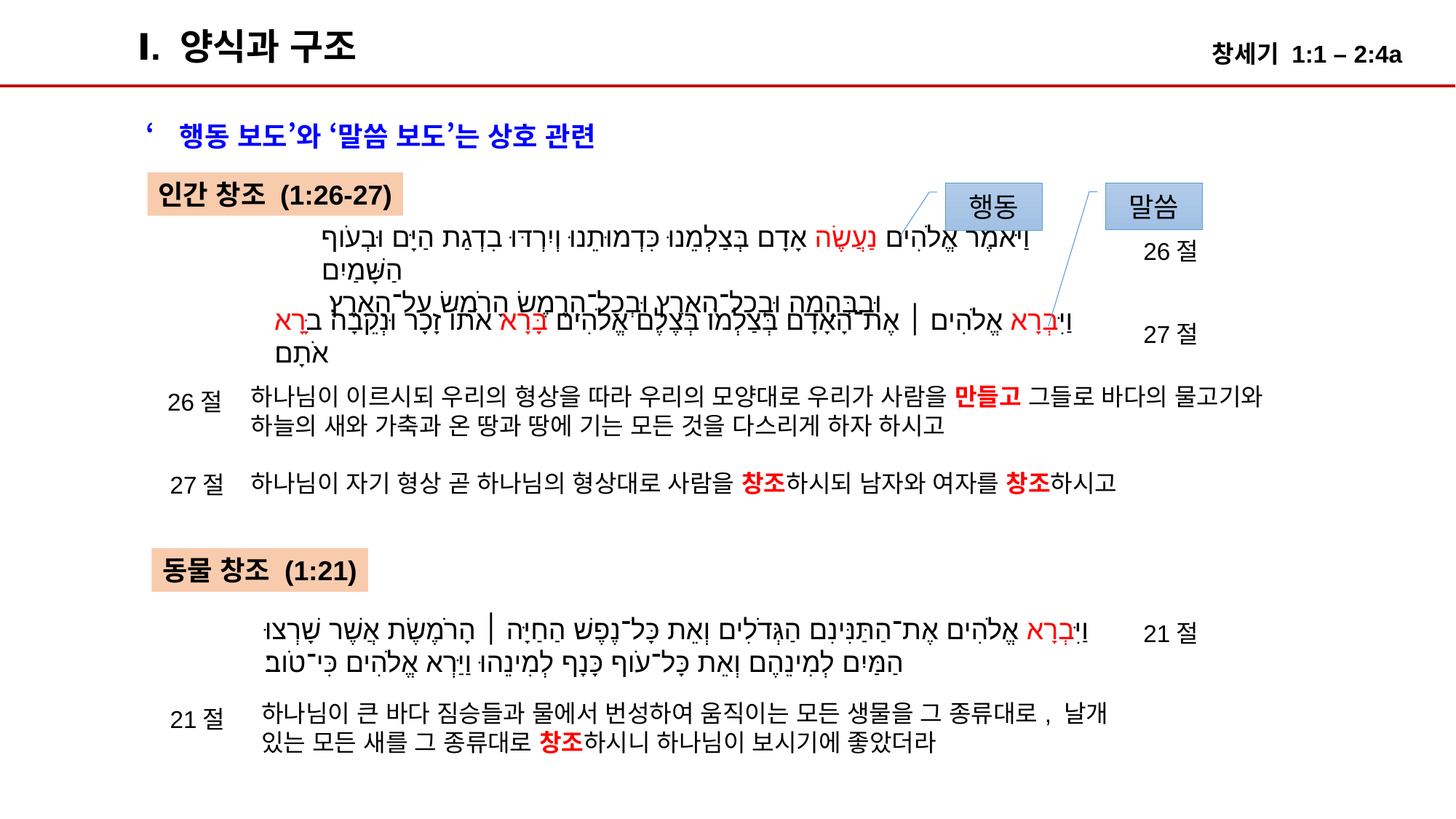

Ⅰ. 양식과 구조
‘행동 보도’와 ‘말씀 보도’는 상호 관련
인간 창조 (1:26-27)
말씀
행동
וַיֹּאמֶר אֱלֹהִים נַעֲשֶׂה אָדָם בְּצַלְמֵנוּ כִּדְמוּתֵנוּ וְיִרְדּוּ בִדְגַת הַיָּם וּבְעֹוף הַשָּׁמַיִם
 וּבַבְּהֵמָה וּבְכָל־הָאָרֶץ וּבְכָל־הָרֶמֶשׂ הָרֹמֵשׂ עַל־הָאָרֶץ׃
26절
וַיִּבְרָא אֱלֹהִים ׀ אֶת־הָאָדָם בְּצַלְמֹו בְּצֶלֶם אֱלֹהִים בָּרָא אֹתֹו זָכָר וּנְקֵבָה בָּרָא אֹתָם׃
27절
하나님이 이르시되 우리의 형상을 따라 우리의 모양대로 우리가 사람을 만들고 그들로 바다의 물고기와 하늘의 새와 가축과 온 땅과 땅에 기는 모든 것을 다스리게 하자 하시고

하나님이 자기 형상 곧 하나님의 형상대로 사람을 창조하시되 남자와 여자를 창조하시고
26절
27절
동물 창조 (1:21)
וַיִּבְרָא אֱלֹהִים אֶת־הַתַּנִּינִם הַגְּדֹלִים וְאֵת כָּל־נֶפֶשׁ הַחַיָּה ׀ הָרֹמֶשֶׂת אֲשֶׁר שָׁרְצוּ הַמַּיִם לְמִינֵהֶם וְאֵת כָּל־עֹוף כָּנָף לְמִינֵהוּ וַיַּרְא אֱלֹהִים כִּי־טֹוב׃
21절
하나님이 큰 바다 짐승들과 물에서 번성하여 움직이는 모든 생물을 그 종류대로, 날개 있는 모든 새를 그 종류대로 창조하시니 하나님이 보시기에 좋았더라
21절